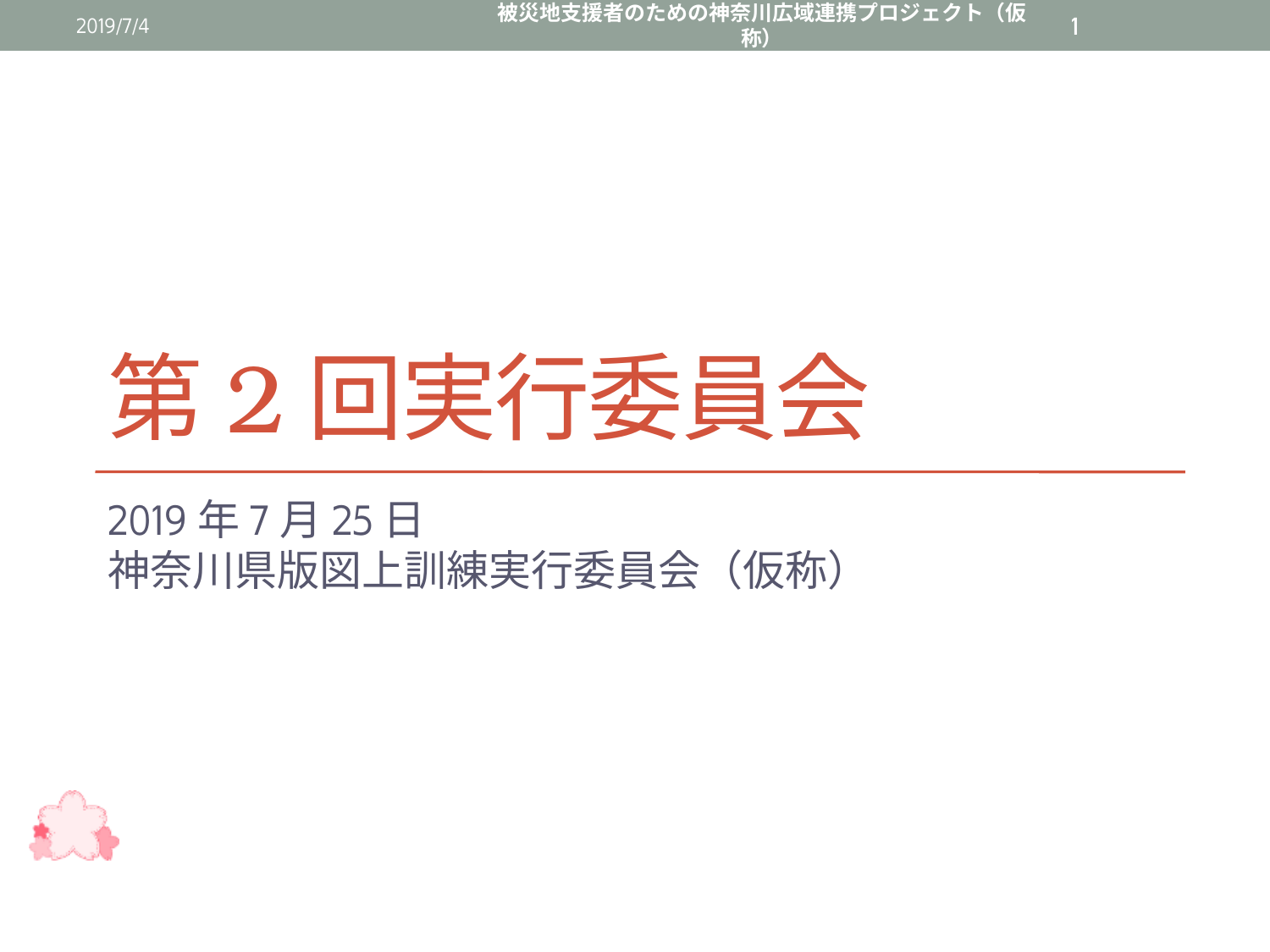

2019/7/4
被災地支援者のための神奈川広域連携プロジェクト（仮称）
1
# 第2回実行委員会
2019年7月25日
神奈川県版図上訓練実行委員会（仮称）